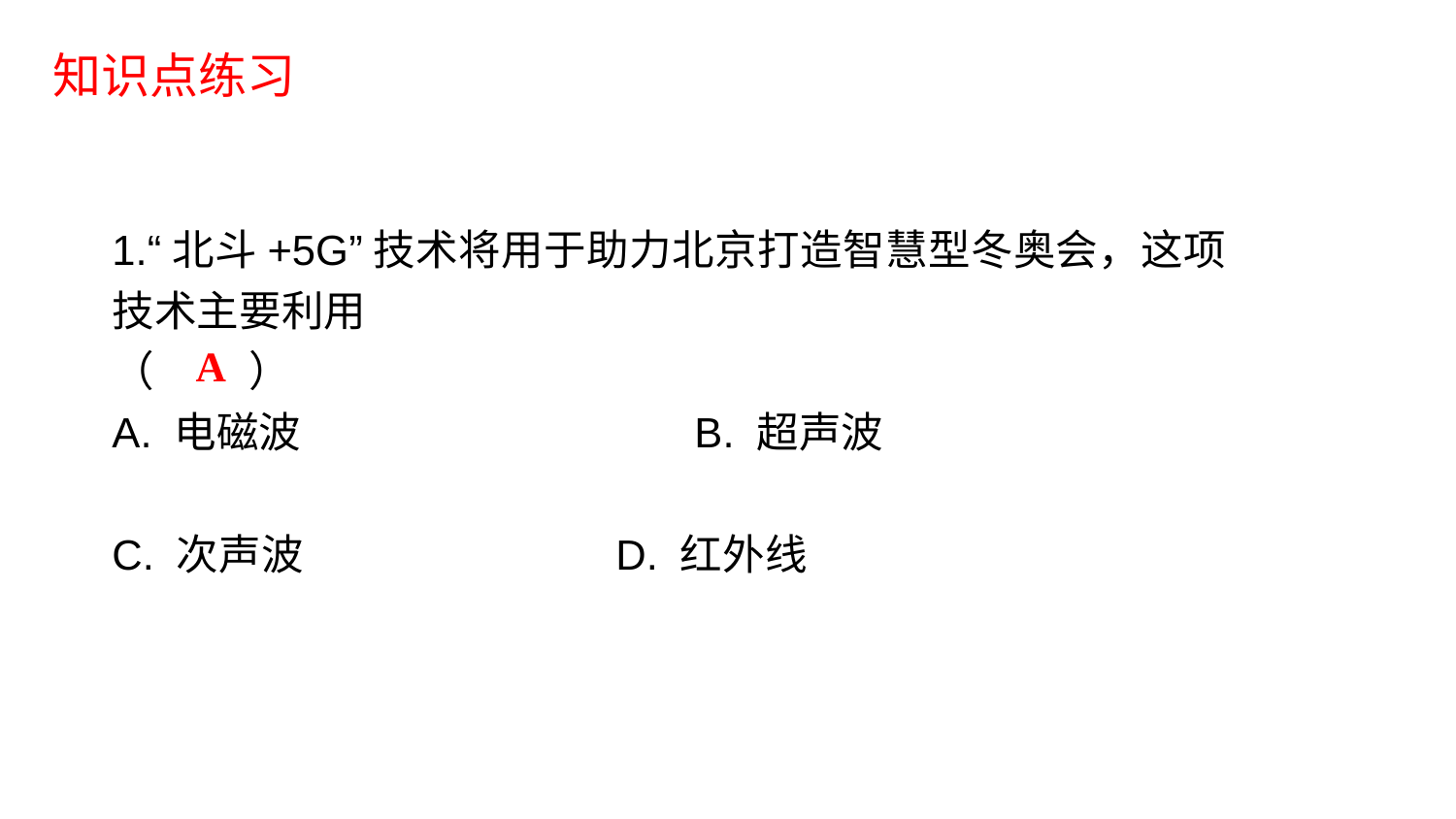

知识点练习
1.“北斗+5G”技术将用于助力北京打造智慧型冬奥会，这项技术主要利用
（　 　）
A. 电磁波  			B. 超声波

C. 次声波		      D. 红外线
A